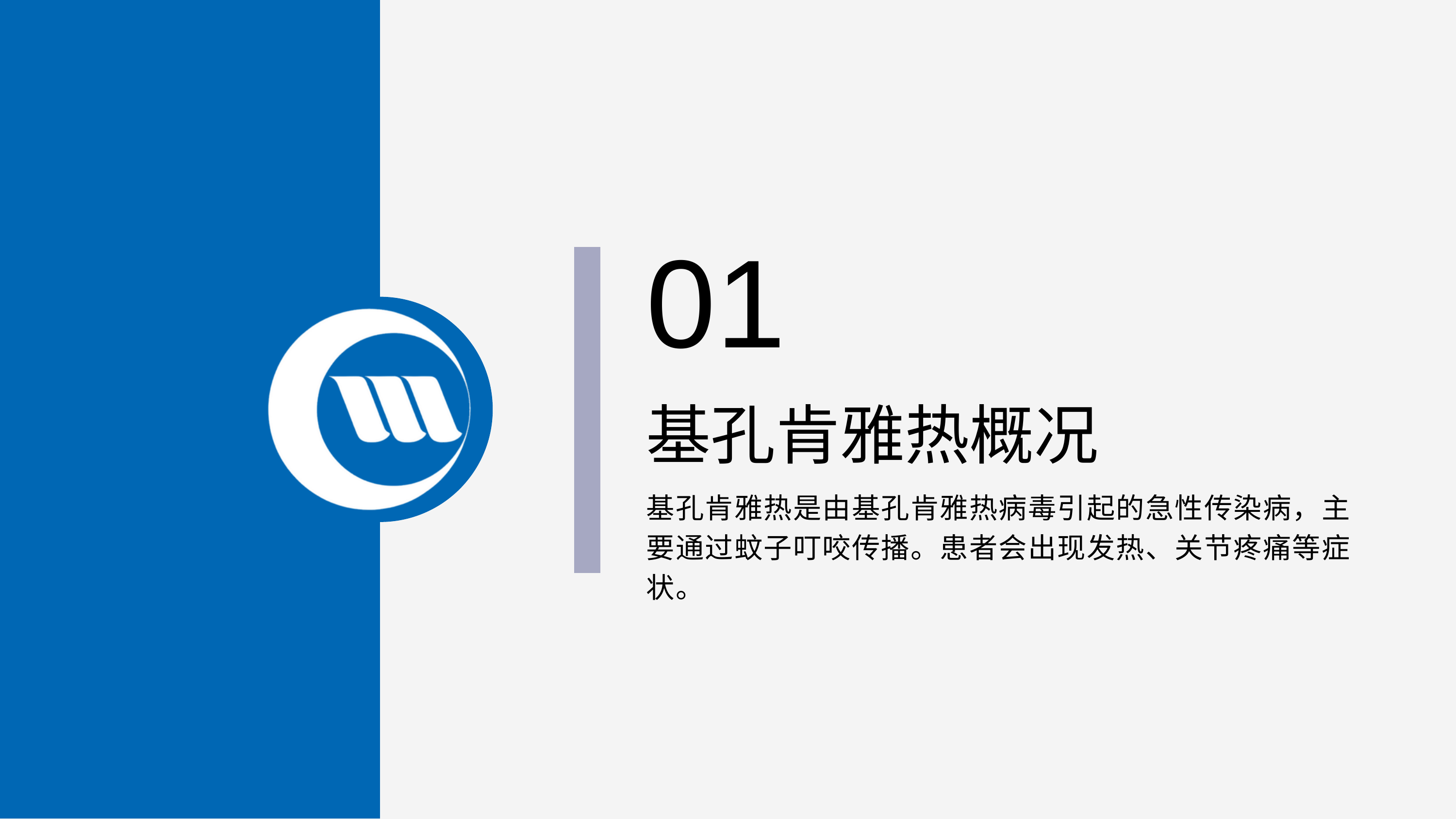

01

基孔肯雅热概况
基孔肯雅热是由基孔肯雅热病毒引起的急性传染病，主要通过蚊子叮咬传播。患者会出现发热、关节疼痛等症状。